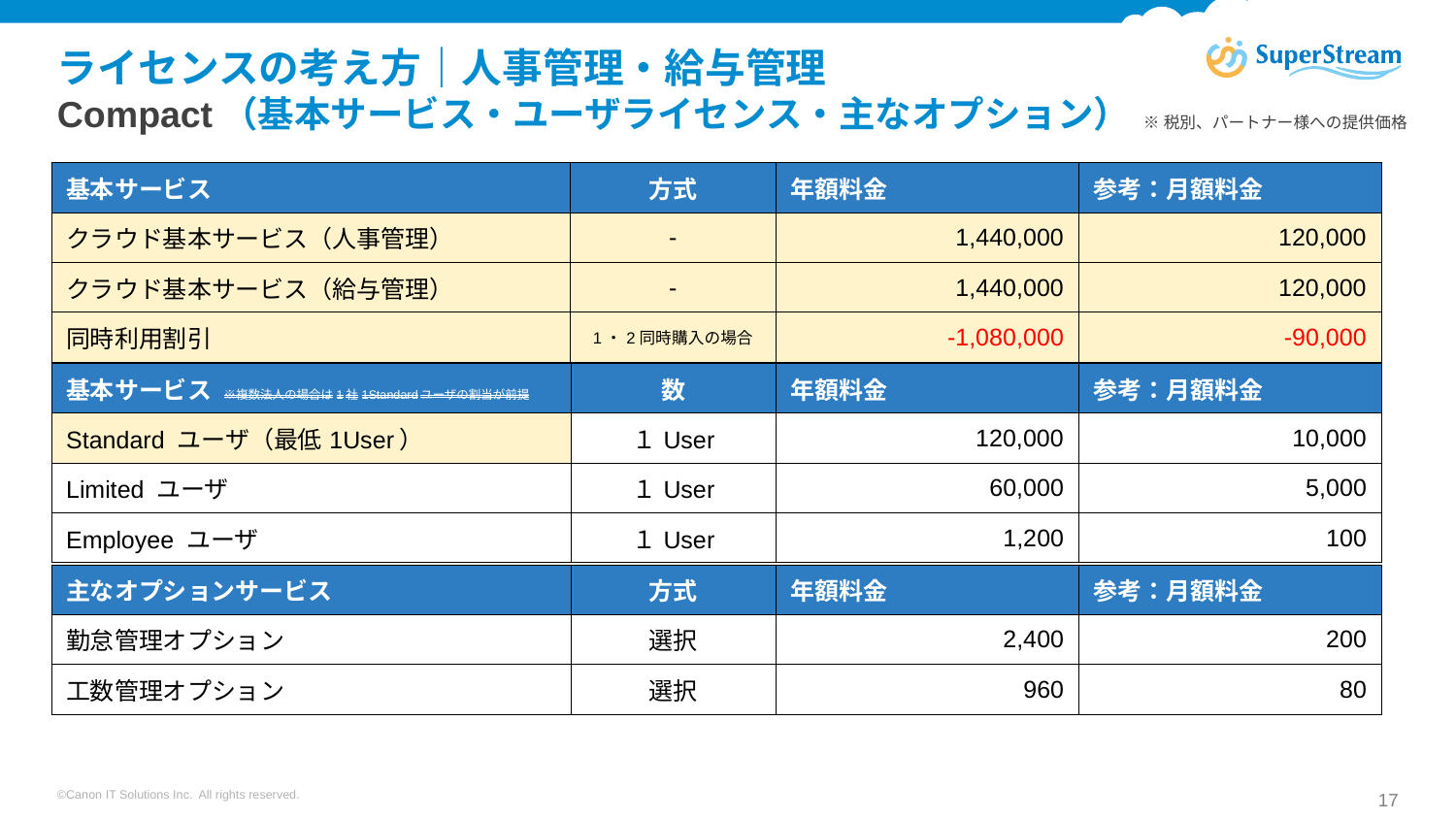

# ライセンスの考え方｜人事管理・給与管理 Compact（基本サービス・ユーザライセンス・主なオプション）
※税別、パートナー様への提供価格
| 基本サービス | 方式 | 年額料金 | 参考：月額料金 |
| --- | --- | --- | --- |
| クラウド基本サービス（人事管理） | - | 1,440,000 | 120,000 |
| クラウド基本サービス（給与管理） | - | 1,440,000 | 120,000 |
| 同時利用割引 | 1・2同時購入の場合 | -1,080,000 | -90,000 |
| 基本サービス　※複数法人の場合は1社1Standardユーザの割当が前提 | 数 | 年額料金 | 参考：月額料金 |
| --- | --- | --- | --- |
| Standard ユーザ（最低1User） | １User | 120,000 | 10,000 |
| Limited ユーザ | １User | 60,000 | 5,000 |
| Employee ユーザ | １User | 1,200 | 100 |
| 主なオプションサービス | 方式 | 年額料金 | 参考：月額料金 |
| --- | --- | --- | --- |
| 勤怠管理オプション | 選択 | 2,400 | 200 |
| 工数管理オプション | 選択 | 960 | 80 |
©Canon IT Solutions Inc.  All rights reserved.
17